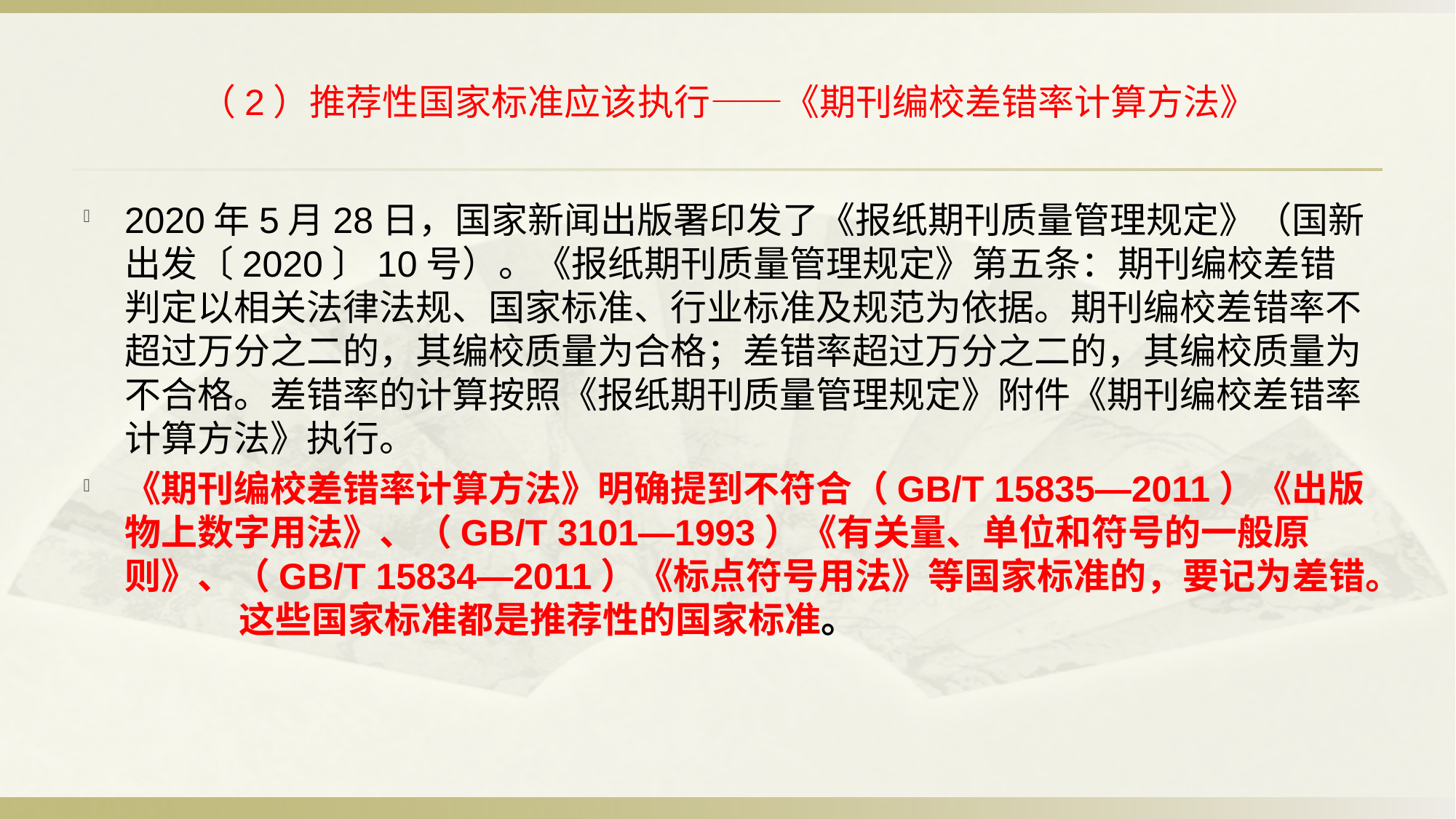

# （2）推荐性国家标准应该执行——《期刊编校差错率计算方法》
2020年5月28日，国家新闻出版署印发了《报纸期刊质量管理规定》（国新出发〔2020〕10号）。《报纸期刊质量管理规定》第五条：期刊编校差错判定以相关法律法规、国家标准、行业标准及规范为依据。期刊编校差错率不超过万分之二的，其编校质量为合格；差错率超过万分之二的，其编校质量为不合格。差错率的计算按照《报纸期刊质量管理规定》附件《期刊编校差错率计算方法》执行。
《期刊编校差错率计算方法》明确提到不符合（GB/T 15835—2011）《出版物上数字用法》、（GB/T 3101—1993）《有关量、单位和符号的一般原则》、（GB/T 15834—2011）《标点符号用法》等国家标准的，要记为差错。              这些国家标准都是推荐性的国家标准。